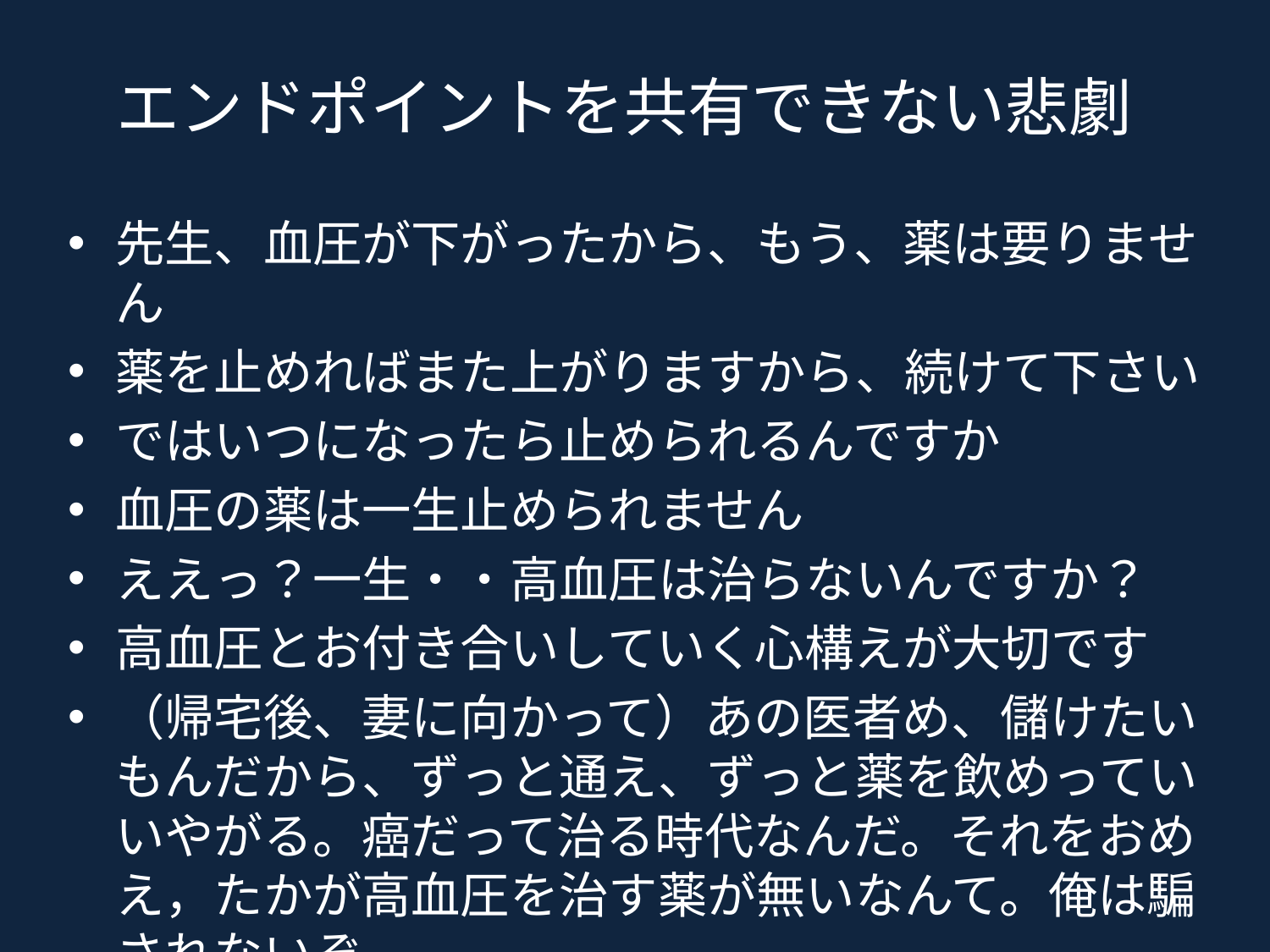

エンドポイントを共有できない悲劇
先生、血圧が下がったから、もう、薬は要りません
薬を止めればまた上がりますから、続けて下さい
ではいつになったら止められるんですか
血圧の薬は一生止められません
ええっ？一生・・高血圧は治らないんですか？
高血圧とお付き合いしていく心構えが大切です
（帰宅後、妻に向かって）あの医者め、儲けたいもんだから、ずっと通え、ずっと薬を飲めっていいやがる。癌だって治る時代なんだ。それをおめえ，たかが高血圧を治す薬が無いなんて。俺は騙されないぞ。